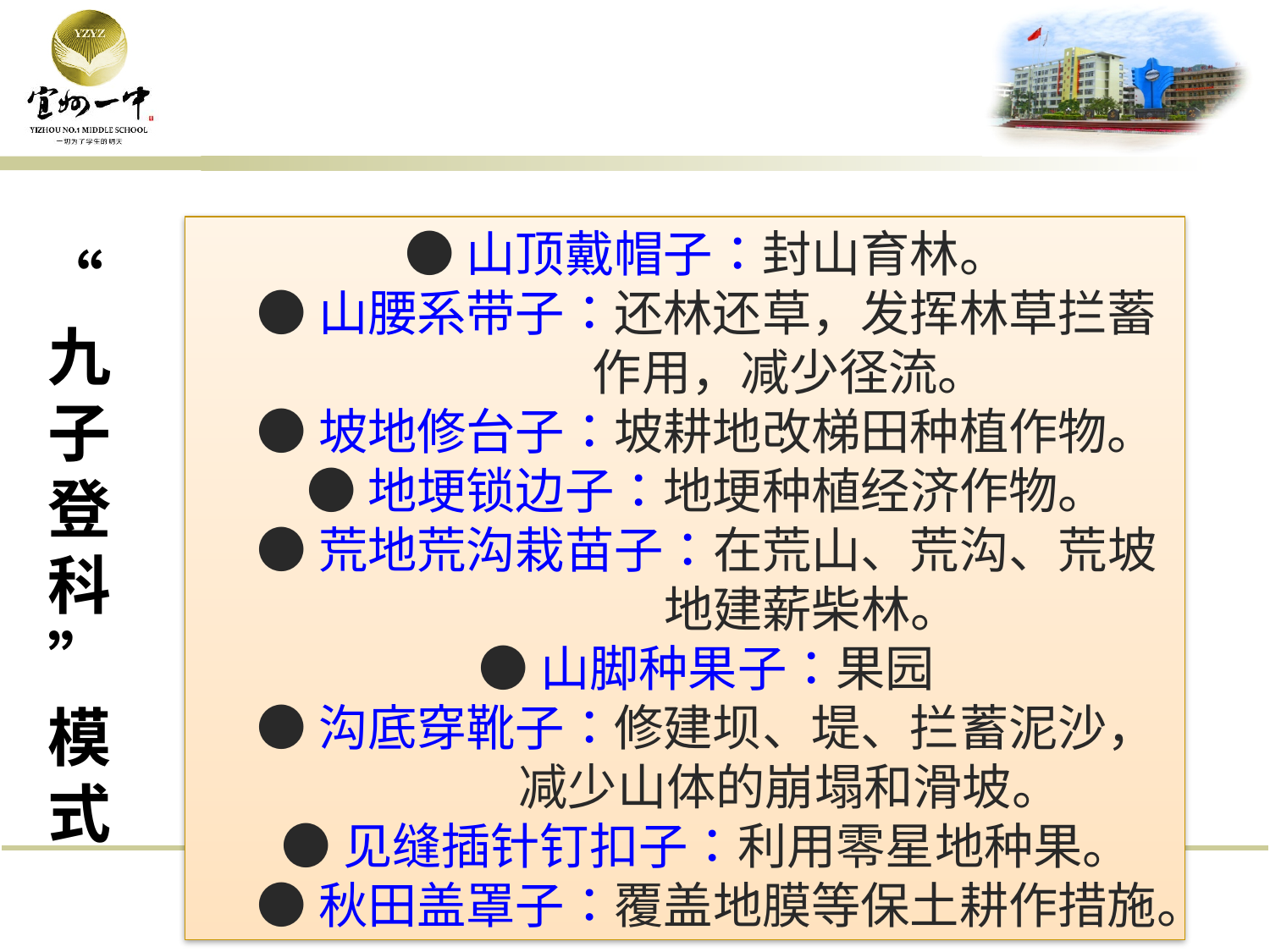

●山顶戴帽子：封山育林。
●山腰系带子：还林还草，发挥林草拦蓄
              作用，减少径流。
●坡地修台子：坡耕地改梯田种植作物。
●地埂锁边子：地埂种植经济作物。
●荒地荒沟栽苗子：在荒山、荒沟、荒坡
                  地建薪柴林。
●山脚种果子：果园
●沟底穿靴子：修建坝、堤、拦蓄泥沙，
              减少山体的崩塌和滑坡。
●见缝插针钉扣子：利用零星地种果。
●秋田盖罩子：覆盖地膜等保土耕作措施。
“九子登科”模式